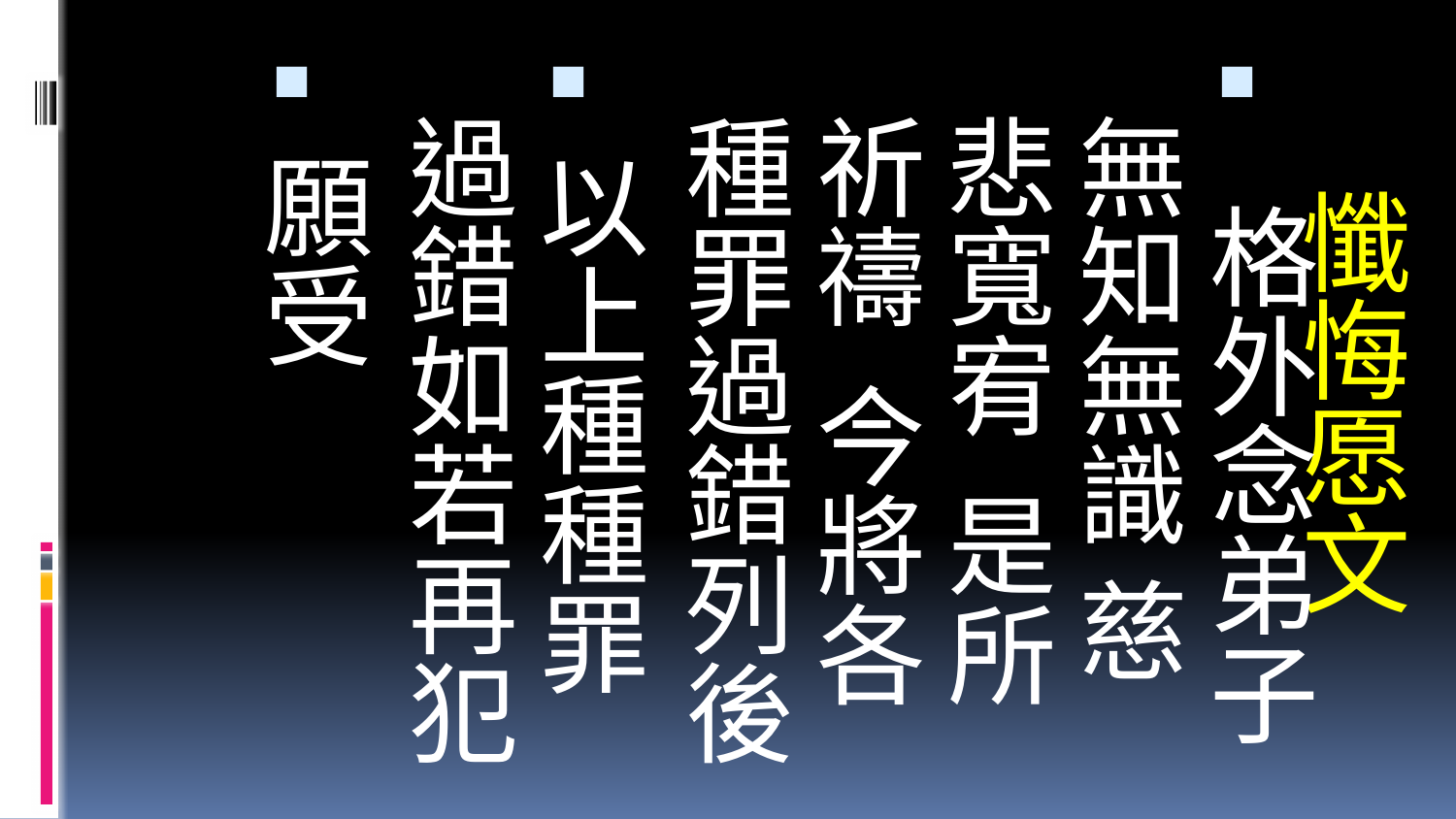

格外念弟子無知無識 慈悲寬宥  是所祈禱  今將各種罪過錯列後
以上種種罪過錯如若再犯
願受

# 懺悔愿文